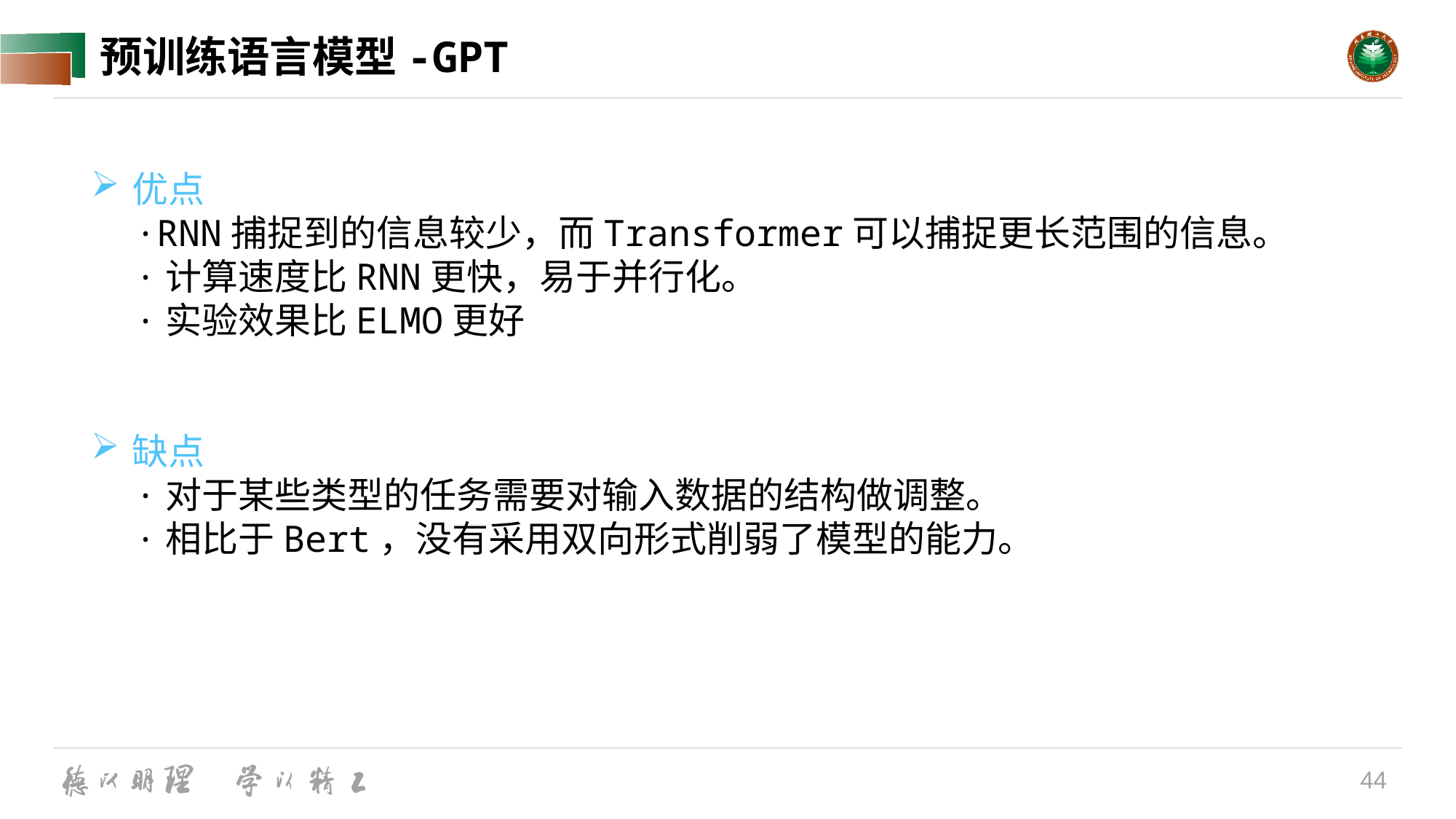

# 预训练语言模型-GPT
优点
  ·RNN捕捉到的信息较少，而Transformer可以捕捉更长范围的信息。
  ·计算速度比RNN更快，易于并行化。
  ·实验效果比ELMO更好

缺点
  ·对于某些类型的任务需要对输入数据的结构做调整。
  ·相比于Bert，没有采用双向形式削弱了模型的能力。